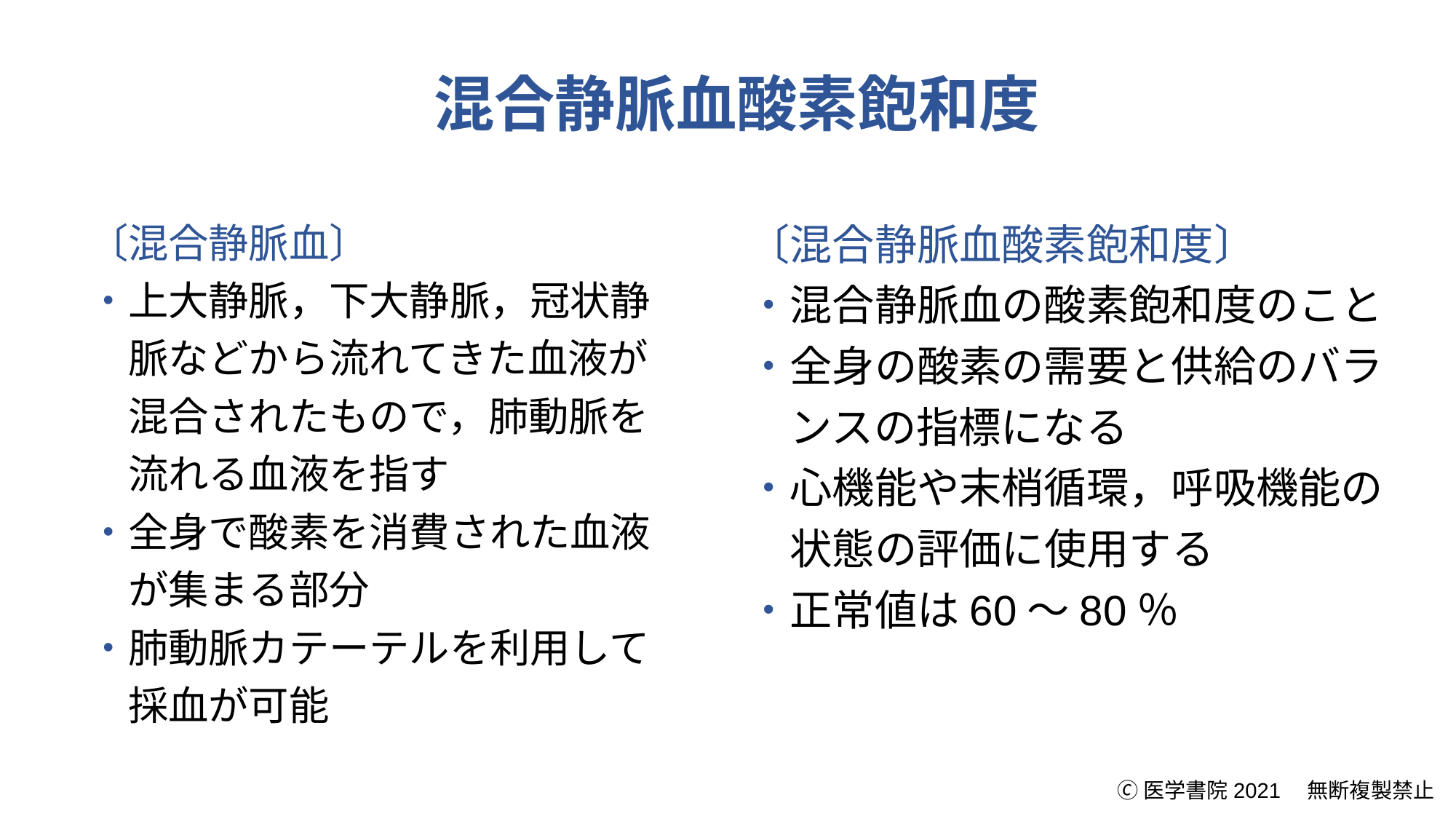

# 混合静脈血酸素飽和度
〔混合静脈血〕
・上大静脈，下大静脈，冠状静
　脈などから流れてきた血液が
　混合されたもので，肺動脈を
　流れる血液を指す
・全身で酸素を消費された血液
　が集まる部分
・肺動脈カテーテルを利用して
　採血が可能
〔混合静脈血酸素飽和度〕
・混合静脈血の酸素飽和度のこと
・全身の酸素の需要と供給のバラ
　ンスの指標になる
・心機能や末梢循環，呼吸機能の
　状態の評価に使用する
・正常値は60～80％
🄫医学書院2021　無断複製禁止